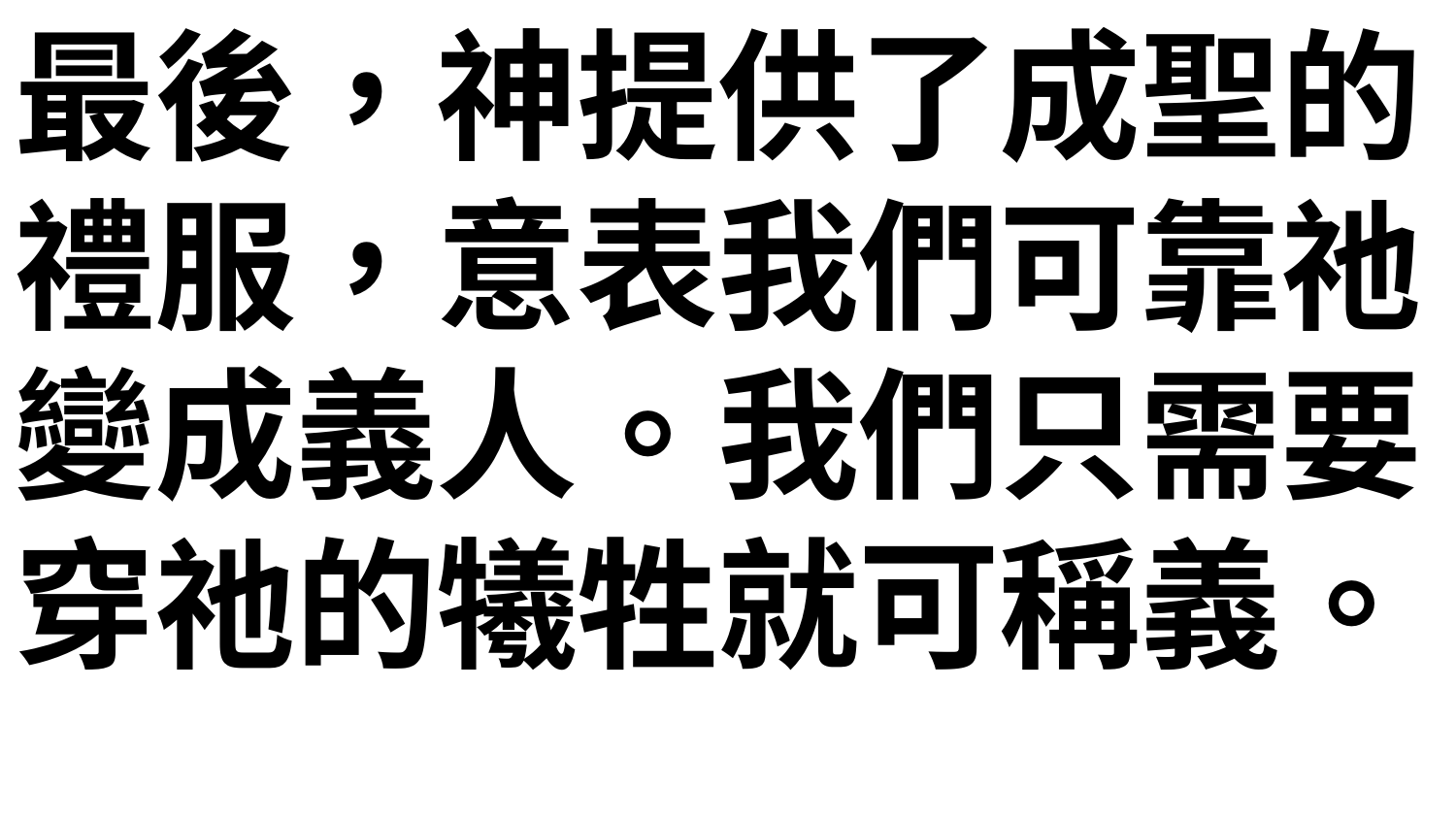

最後，神提供了成聖的禮服，意表我們可靠祂變成義人。我們只需要穿祂的犧牲就可稱義。